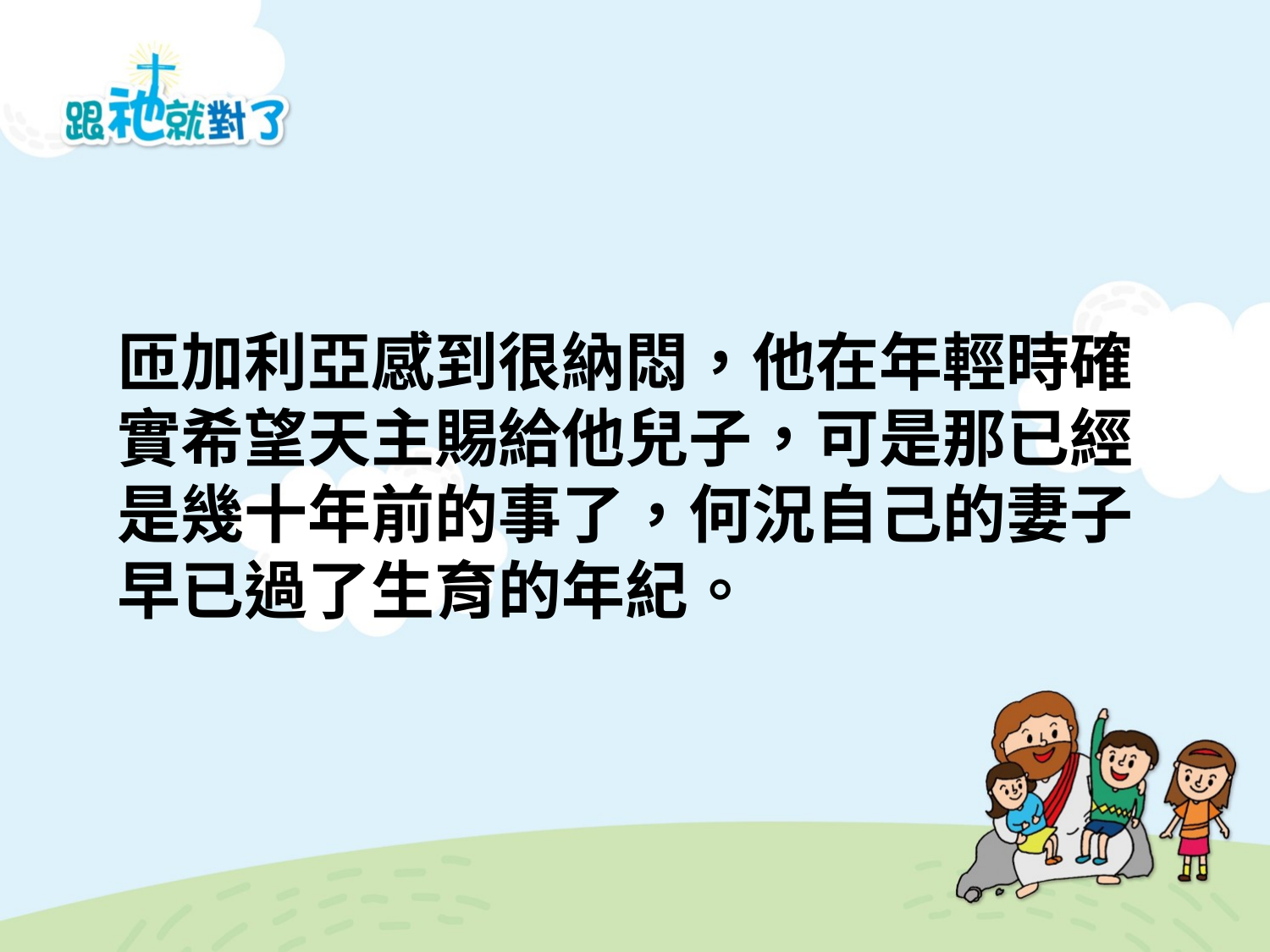

匝加利亞感到很納悶，他在年輕時確實希望天主賜給他兒子，可是那已經是幾十年前的事了，何況自己的妻子早已過了生育的年紀。